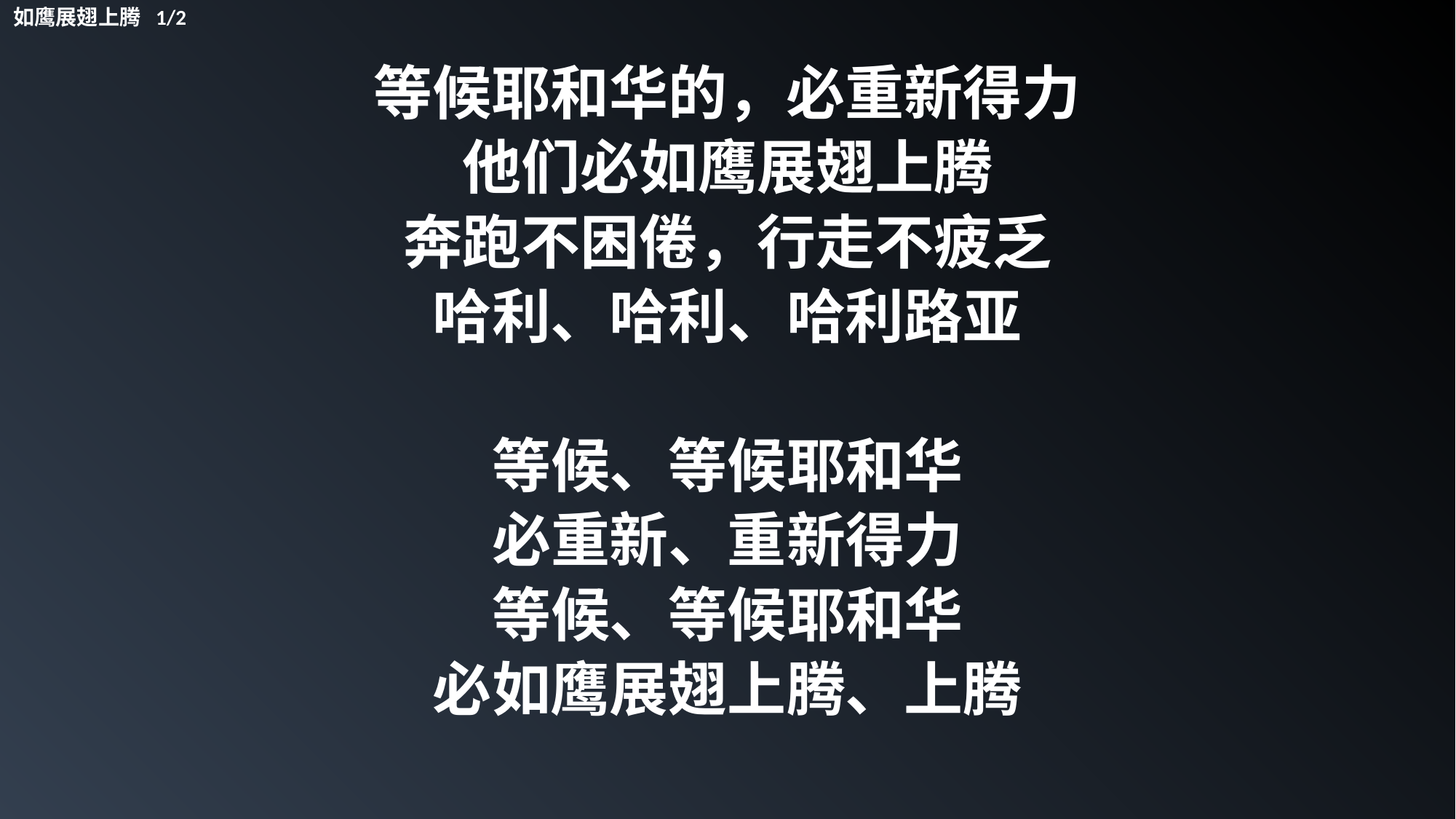

如鹰展翅上腾  1/2
等候耶和华的，必重新得力
他们必如鹰展翅上腾
奔跑不困倦，行走不疲乏
哈利、哈利、哈利路亚

等候、等候耶和华
必重新、重新得力
等候、等候耶和华
必如鹰展翅上腾、上腾